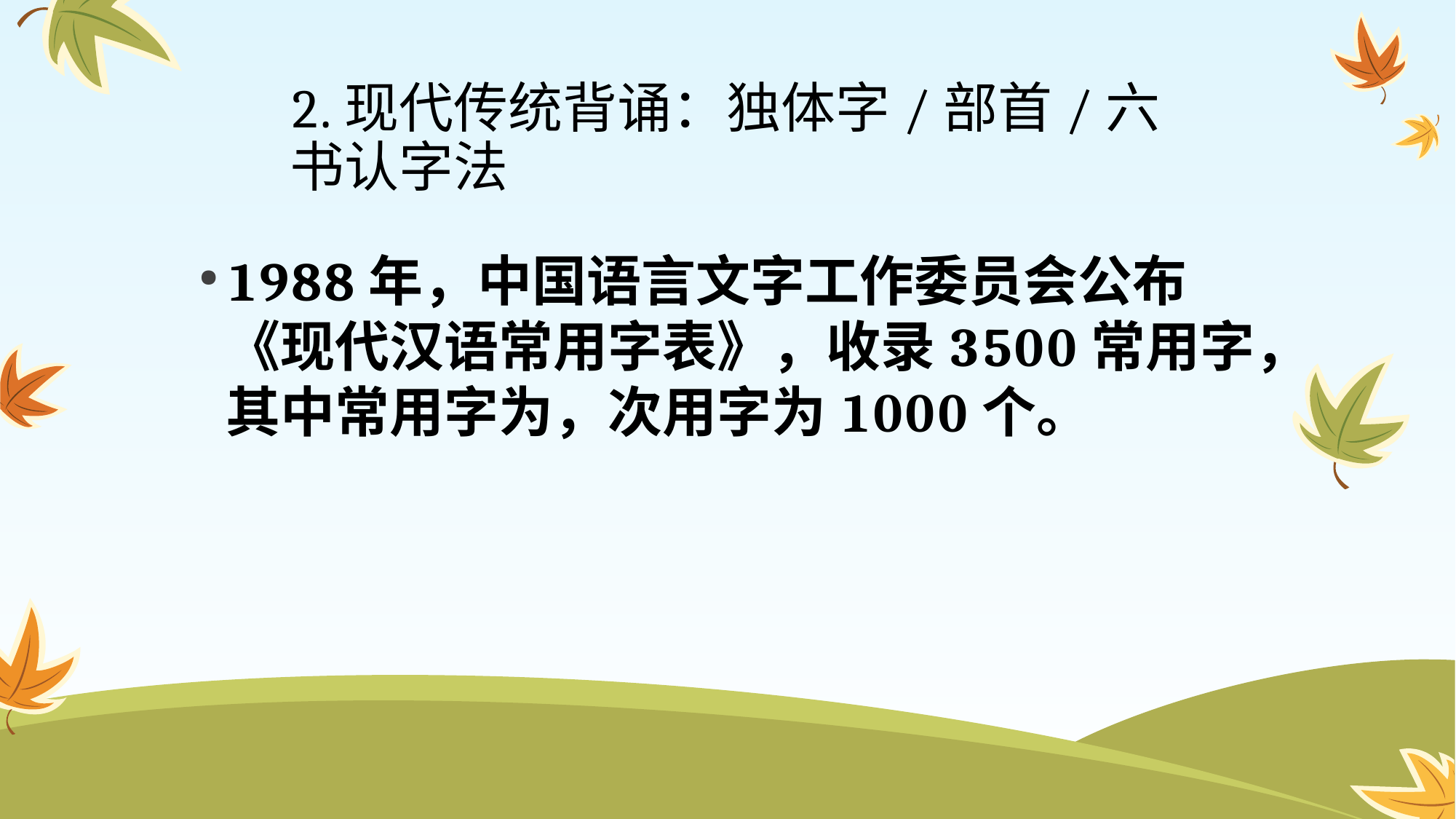

1988年，中国语言文字工作委员会公布《现代汉语常用字表》，收录3500常用字，其中常用字为，次用字为1000个。
2.现代传统背诵：独体字/部首/六书认字法